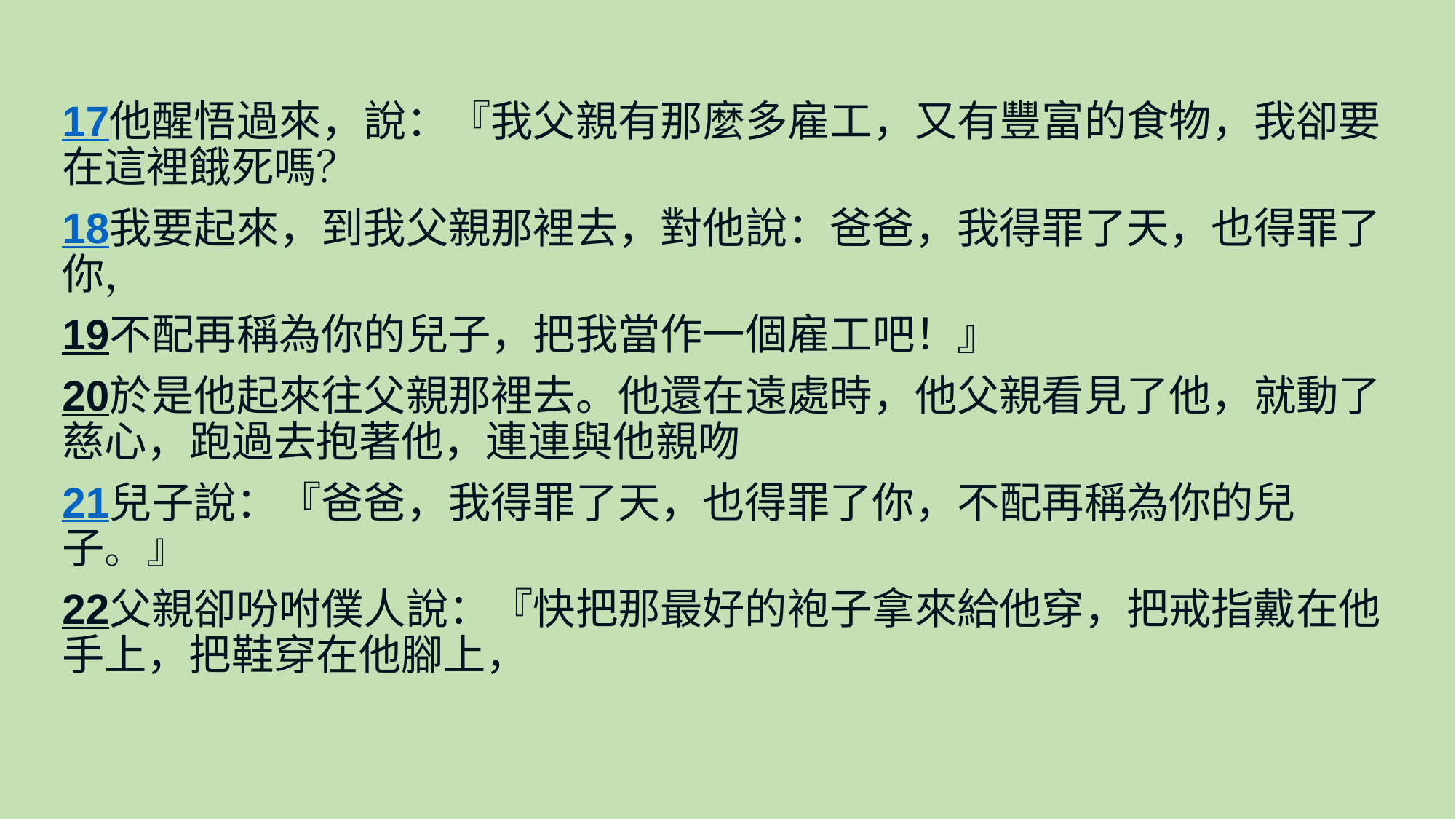

17他醒悟過來，說：『我父親有那麼多雇工，又有豐富的食物，我卻要在這裡餓死嗎？
18我要起來，到我父親那裡去，對他說：爸爸，我得罪了天，也得罪了你，
19不配再稱為你的兒子，把我當作一個雇工吧！』
20於是他起來往父親那裡去。他還在遠處時，他父親看見了他，就動了慈心，跑過去抱著他，連連與他親吻
21兒子說：『爸爸，我得罪了天，也得罪了你，不配再稱為你的兒子。』
22父親卻吩咐僕人說：『快把那最好的袍子拿來給他穿，把戒指戴在他手上，把鞋穿在他腳上，